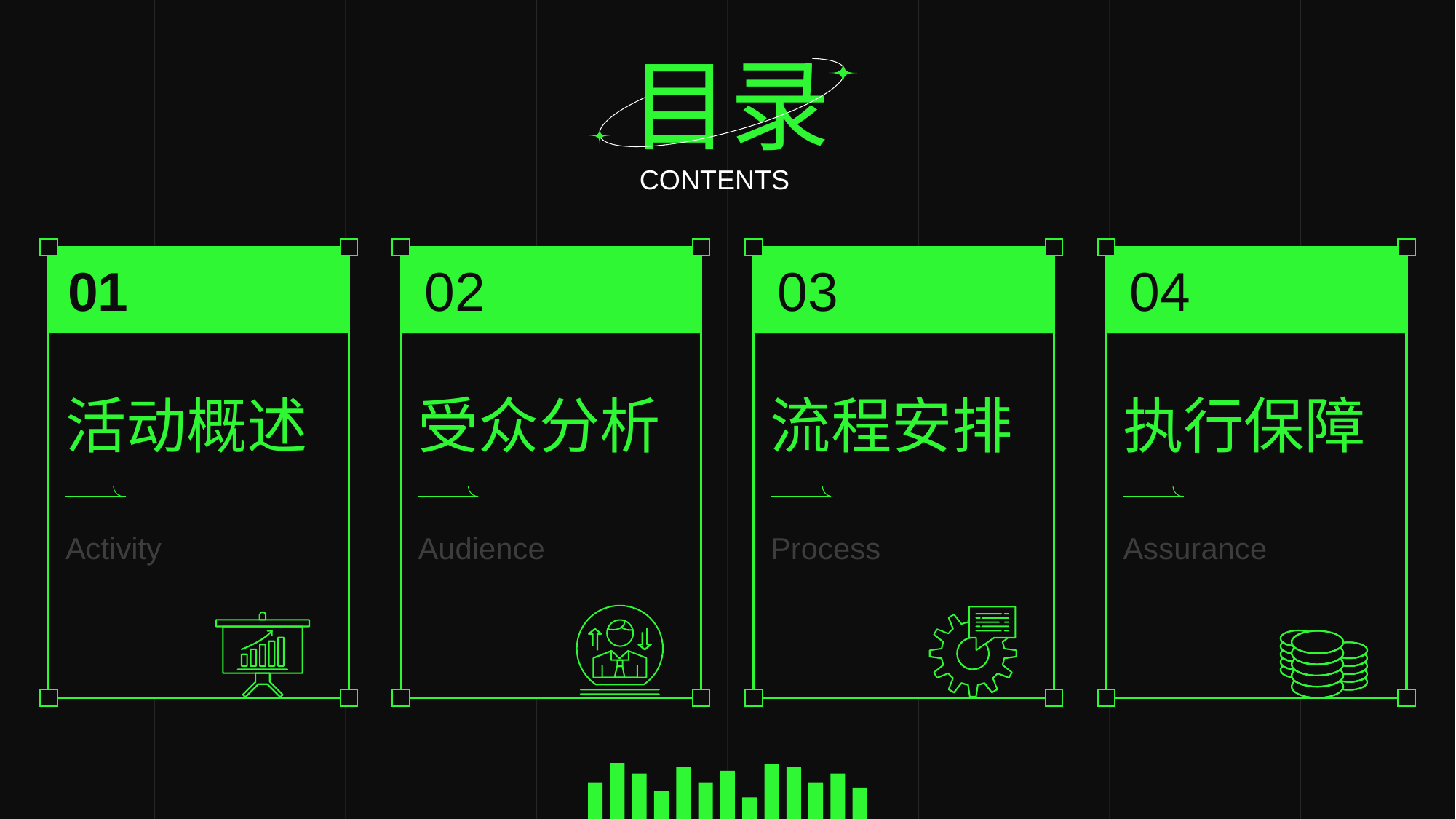

01
02
03
04
活动概述
受众分析
流程安排
执行保障

Activity
Audience
Process
Assurance